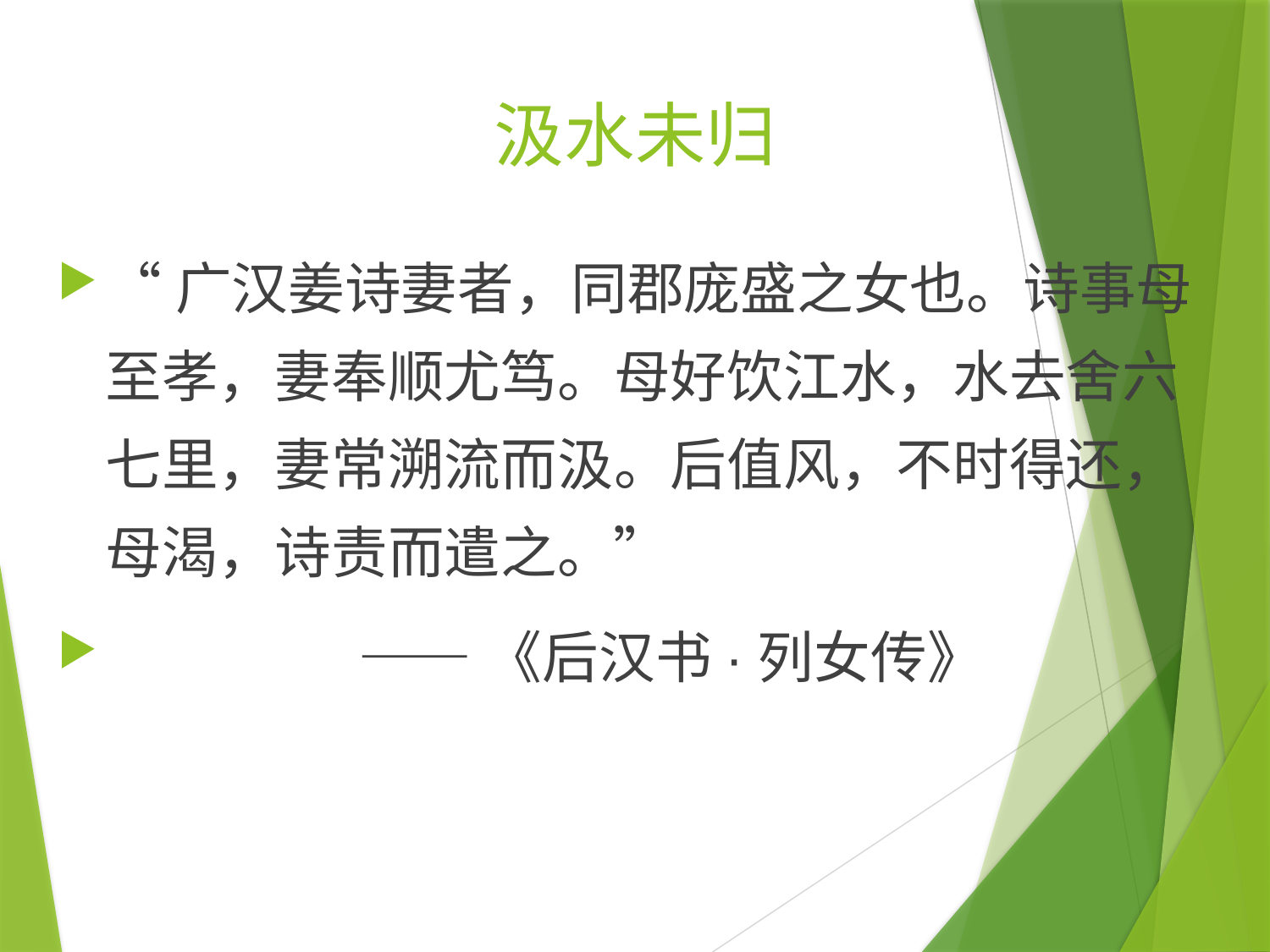

# 汲水未归
“广汉姜诗妻者，同郡庞盛之女也。诗事母至孝，妻奉顺尤笃。母好饮江水，水去舍六七里，妻常溯流而汲。后值风，不时得还，母渴，诗责而遣之。”
                    ——《后汉书·列女传》